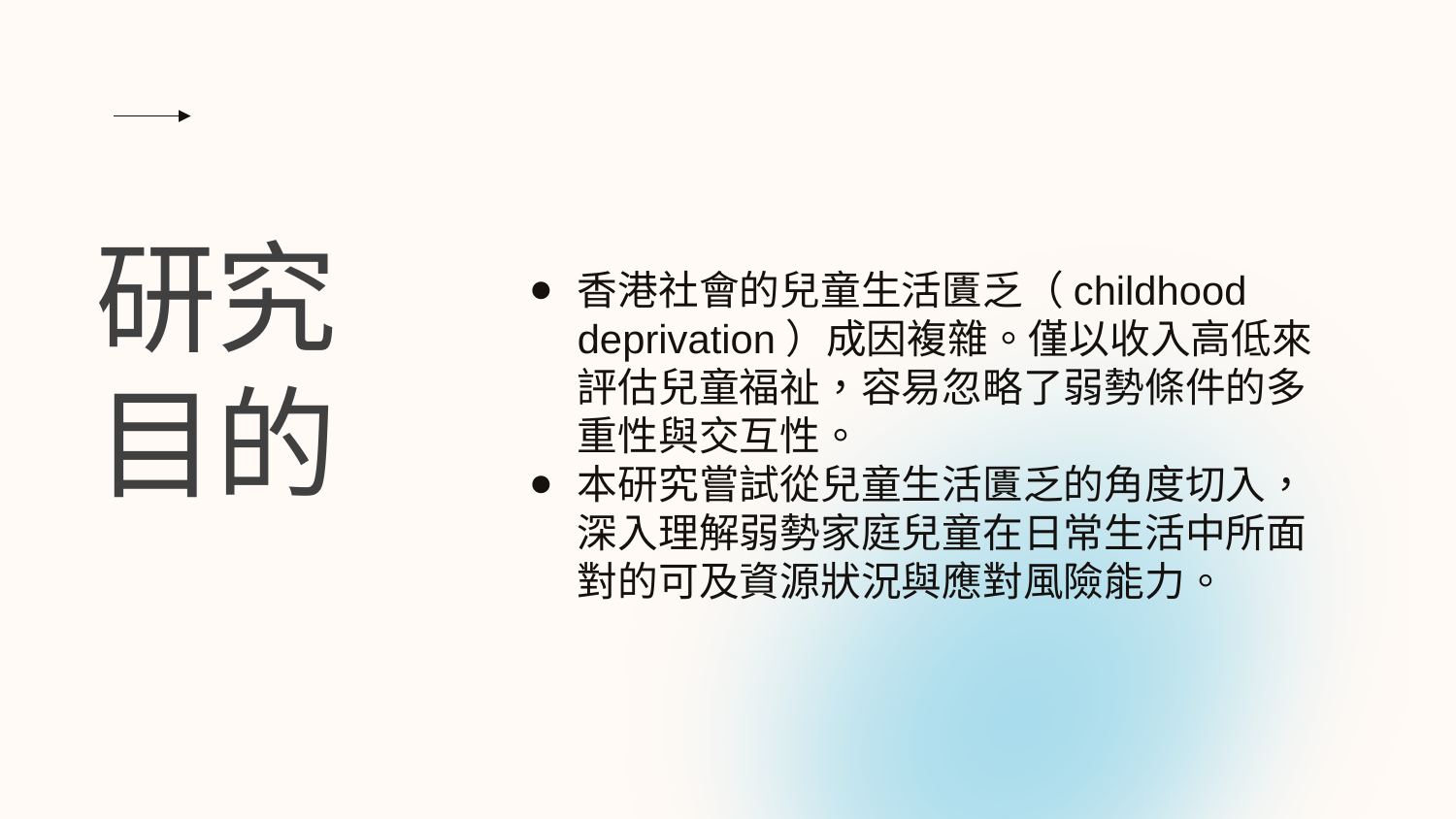

研究目的
香港社會的兒童生活匱乏（childhood deprivation）成因複雜。僅以收入高低來評估兒童福祉，容易忽略了弱勢條件的多重性與交互性。
本研究嘗試從兒童生活匱乏的角度切入，深入理解弱勢家庭兒童在日常生活中所面對的可及資源狀況與應對風險能力。